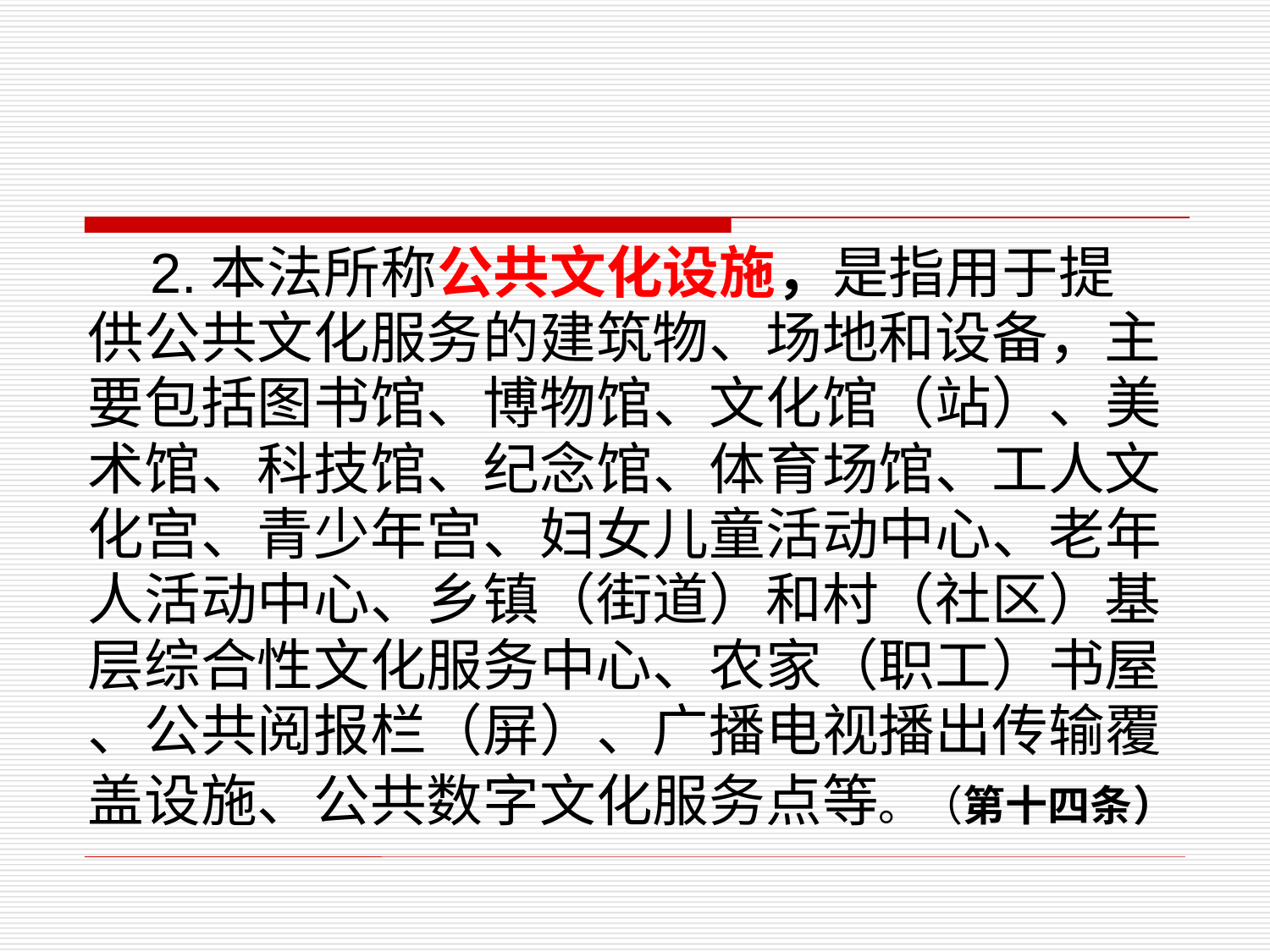

2.本法所称公共文化设施，是指用于提
供公共文化服务的建筑物、场地和设备，主
要包括图书馆、博物馆、文化馆（站）、美
术馆、科技馆、纪念馆、体育场馆、工人文
化宫、青少年宫、妇女儿童活动中心、老年
人活动中心、乡镇（街道）和村（社区）基
层综合性文化服务中心、农家（职工）书屋
、公共阅报栏（屏）、广播电视播出传输覆
盖设施、公共数字文化服务点等。（第十四条）